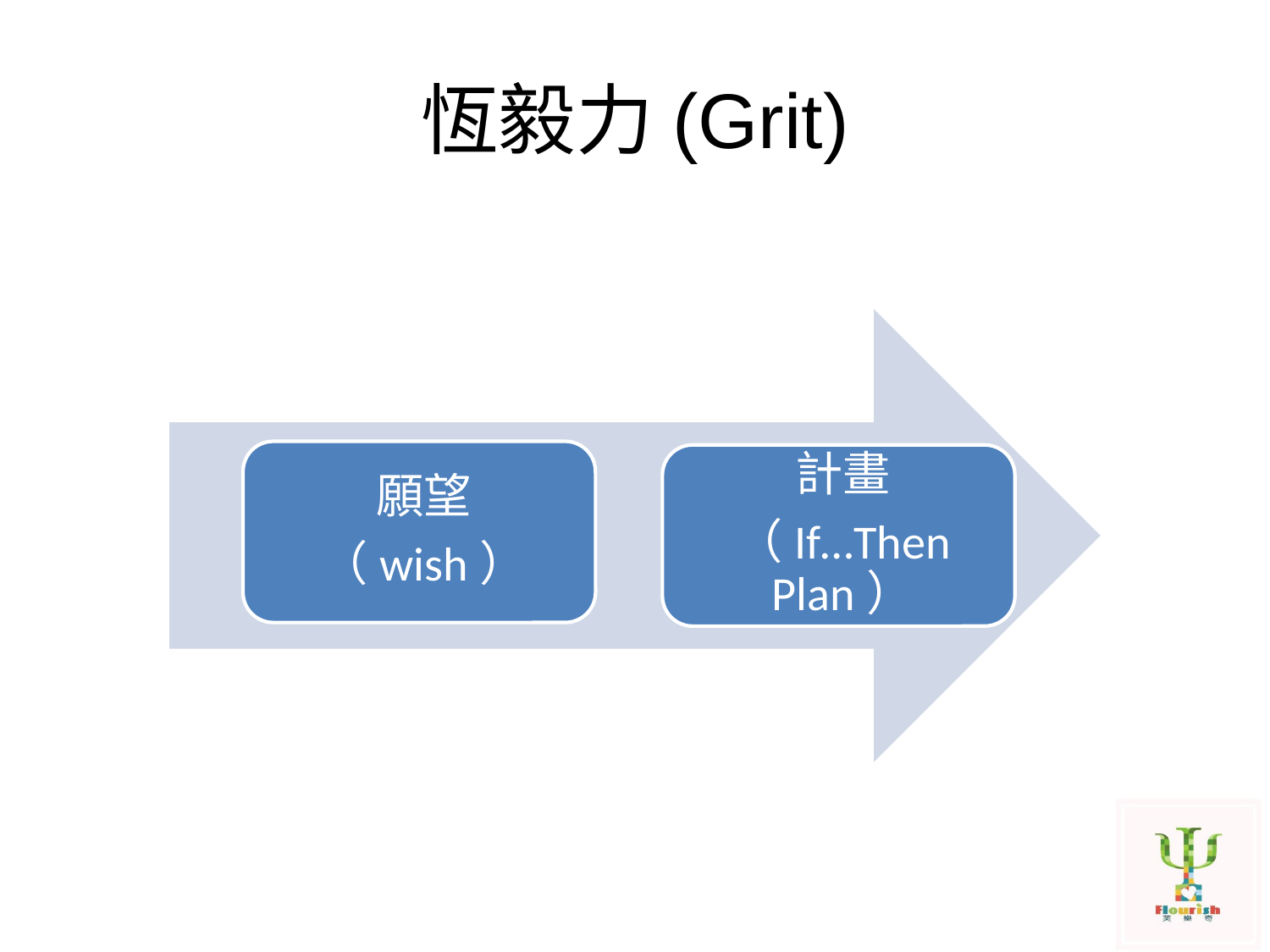

# 恆毅力(Grit)
願望
（wish）
計畫
（If…Then Plan）